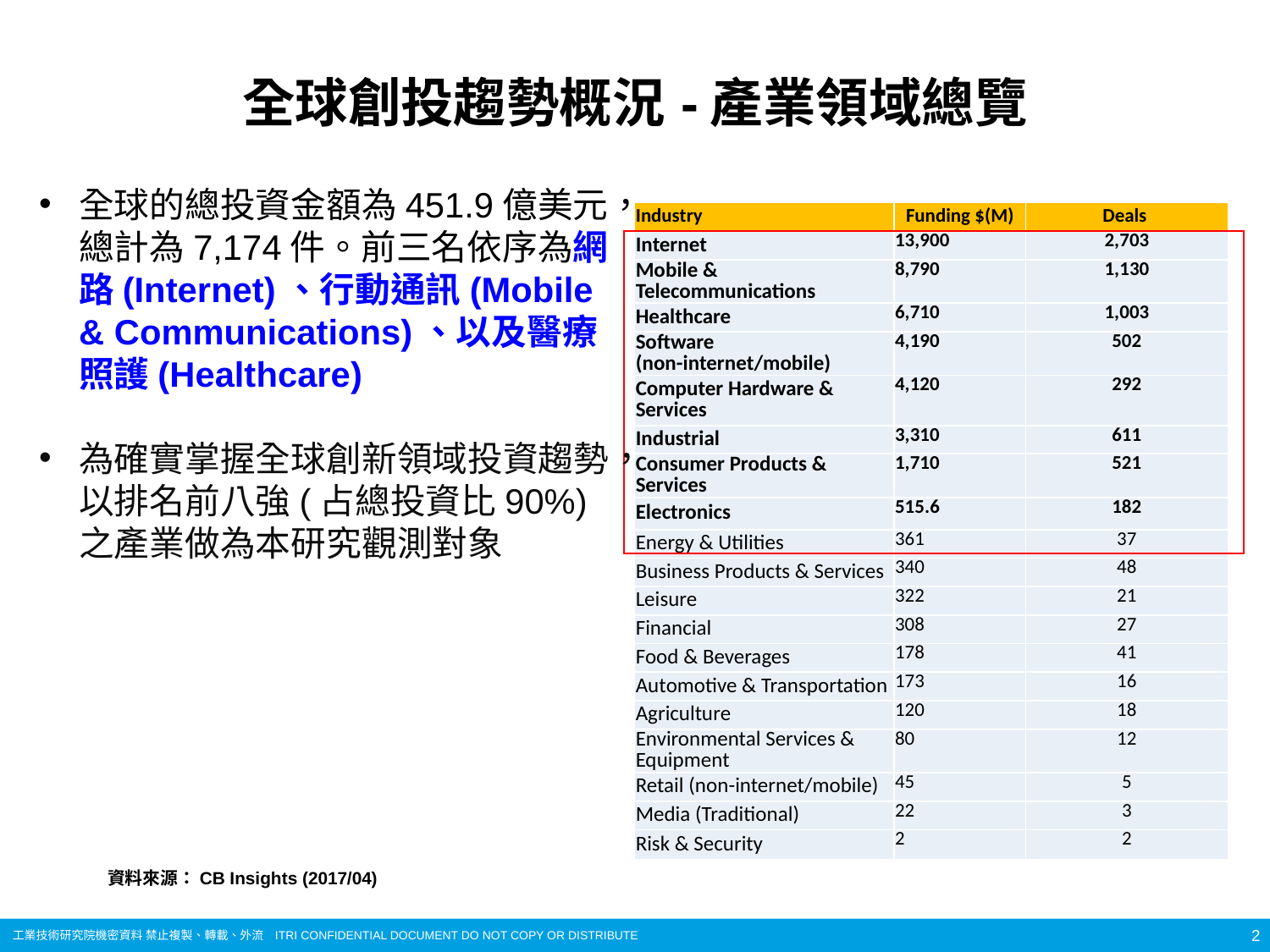

# 全球創投趨勢概況-產業領域總覽
全球的總投資金額為451.9億美元，總計為7,174件。前三名依序為網路(Internet)、行動通訊(Mobile & Communications)、以及醫療照護(Healthcare)

為確實掌握全球創新領域投資趨勢，以排名前八強(占總投資比90%)之產業做為本研究觀測對象
| Industry | Funding $(M) | Deals |
| --- | --- | --- |
| Internet | 13,900 | 2,703 |
| Mobile & Telecommunications | 8,790 | 1,130 |
| Healthcare | 6,710 | 1,003 |
| Software (non-internet/mobile) | 4,190 | 502 |
| Computer Hardware & Services | 4,120 | 292 |
| Industrial | 3,310 | 611 |
| Consumer Products & Services | 1,710 | 521 |
| Electronics | 515.6 | 182 |
| Energy & Utilities | 361 | 37 |
| Business Products & Services | 340 | 48 |
| Leisure | 322 | 21 |
| Financial | 308 | 27 |
| Food & Beverages | 178 | 41 |
| Automotive & Transportation | 173 | 16 |
| Agriculture | 120 | 18 |
| Environmental Services & Equipment | 80 | 12 |
| Retail (non-internet/mobile) | 45 | 5 |
| Media (Traditional) | 22 | 3 |
| Risk & Security | 2 | 2 |

資料來源：CB Insights (2017/04)